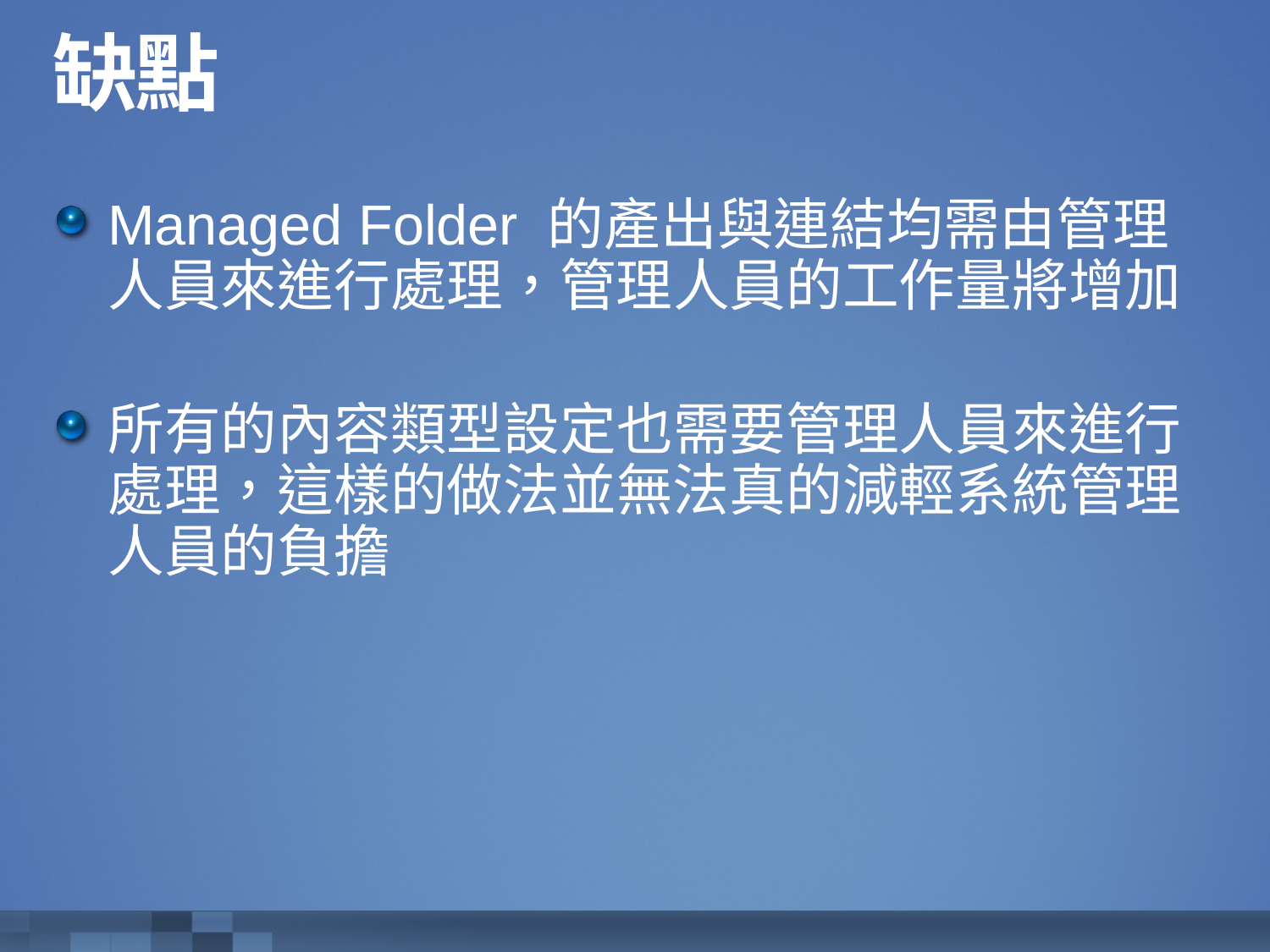

# 缺點
Managed Folder 的產出與連結均需由管理人員來進行處理，管理人員的工作量將增加

所有的內容類型設定也需要管理人員來進行處理，這樣的做法並無法真的減輕系統管理人員的負擔